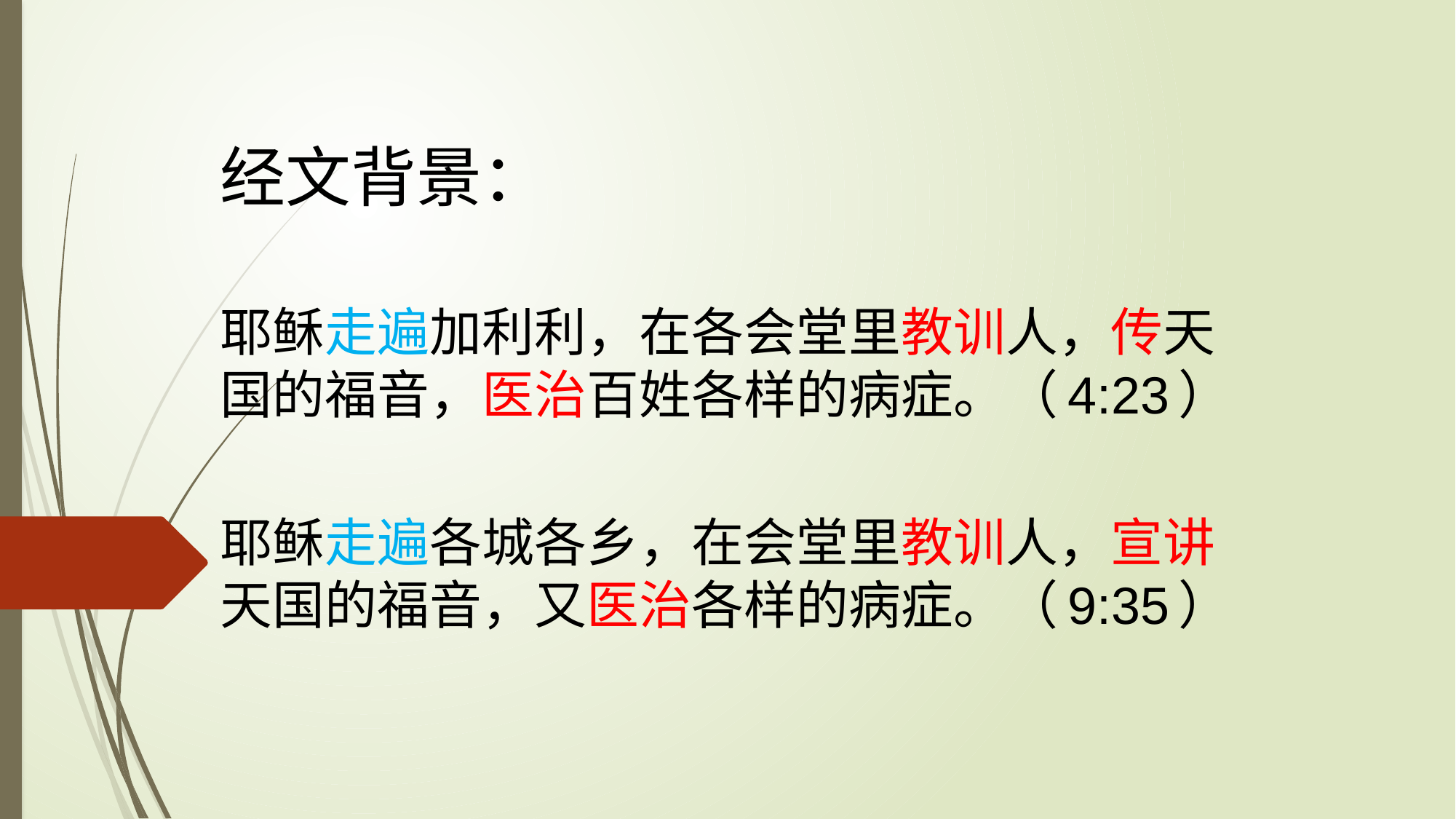

经文背景：

耶稣走遍加利利，在各会堂里教训人，传天国的福音，医治百姓各样的病症。（4:23）

耶稣走遍各城各乡，在会堂里教训人，宣讲天国的福音，又医治各样的病症。（9:35）